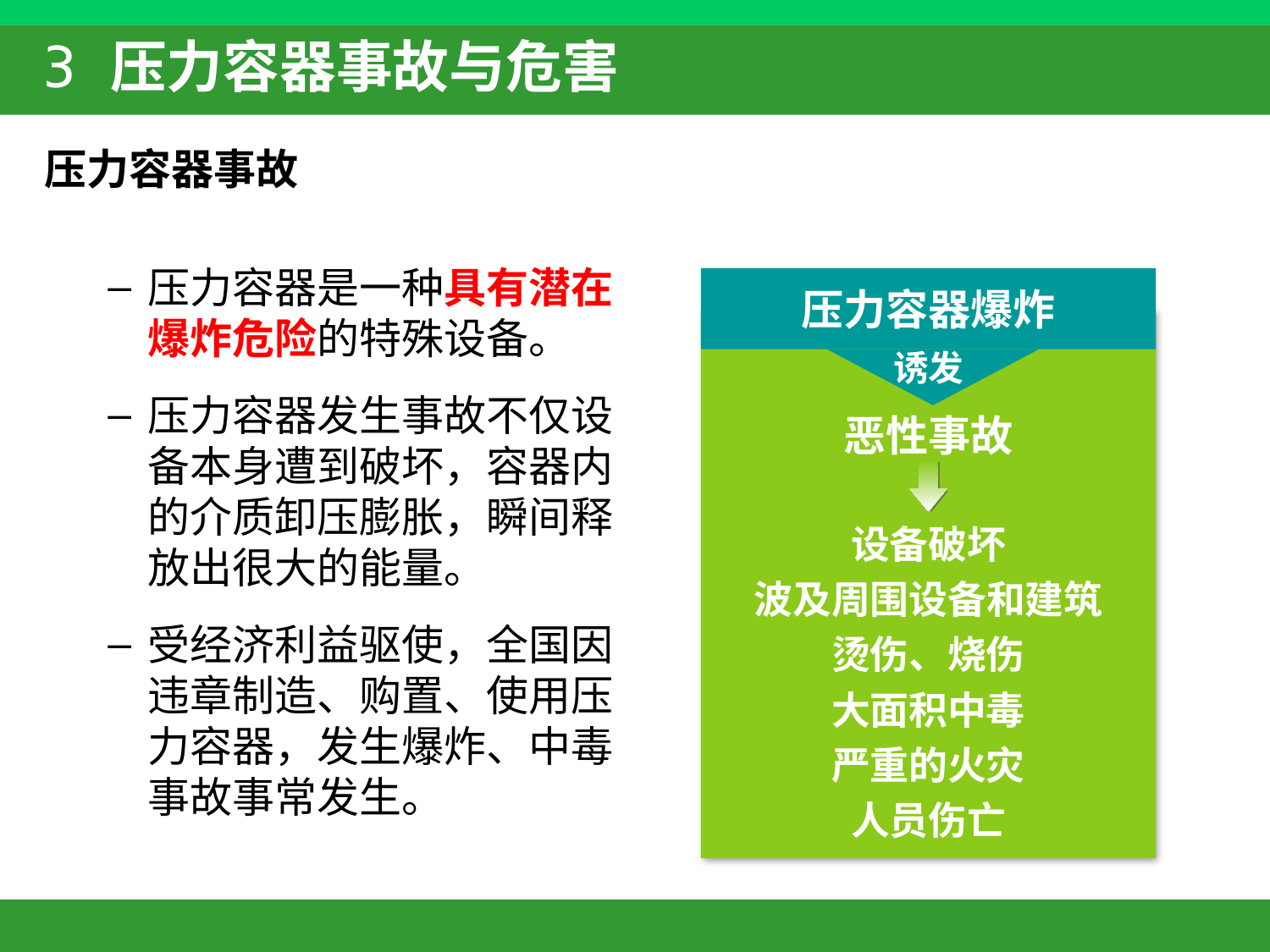

# 3 压力容器事故与危害
压力容器事故

压力容器是一种具有潜在爆炸危险的特殊设备。
压力容器发生事故不仅设备本身遭到破坏，容器内的介质卸压膨胀，瞬间释放出很大的能量。
受经济利益驱使，全国因违章制造、购置、使用压力容器，发生爆炸、中毒事故事常发生。

压力容器爆炸

诱发

恶性事故

设备破坏
波及周围设备和建筑
烫伤、烧伤
大面积中毒
严重的火灾
人员伤亡